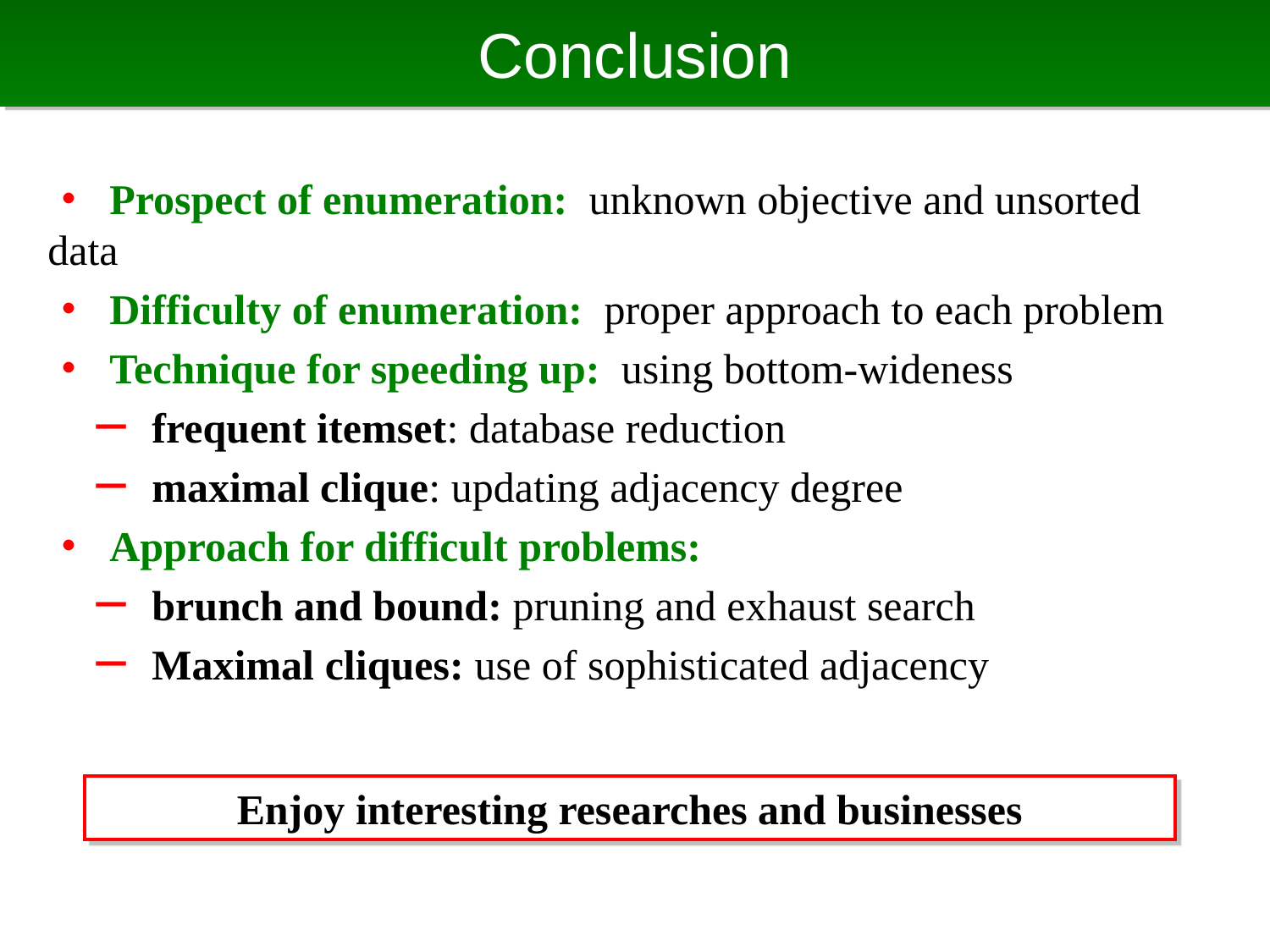

# Conclusion
・ Prospect of enumeration:  unknown objective and unsorted data
・ Difficulty of enumeration:  proper approach to each problem
・ Technique for speeding up:  using bottom-wideness
　－ frequent itemset: database reduction
　－ maximal clique: updating adjacency degree
・ Approach for difficult problems:
　－ brunch and bound: pruning and exhaust search
　－ Maximal cliques: use of sophisticated adjacency

Enjoy interesting researches and businesses